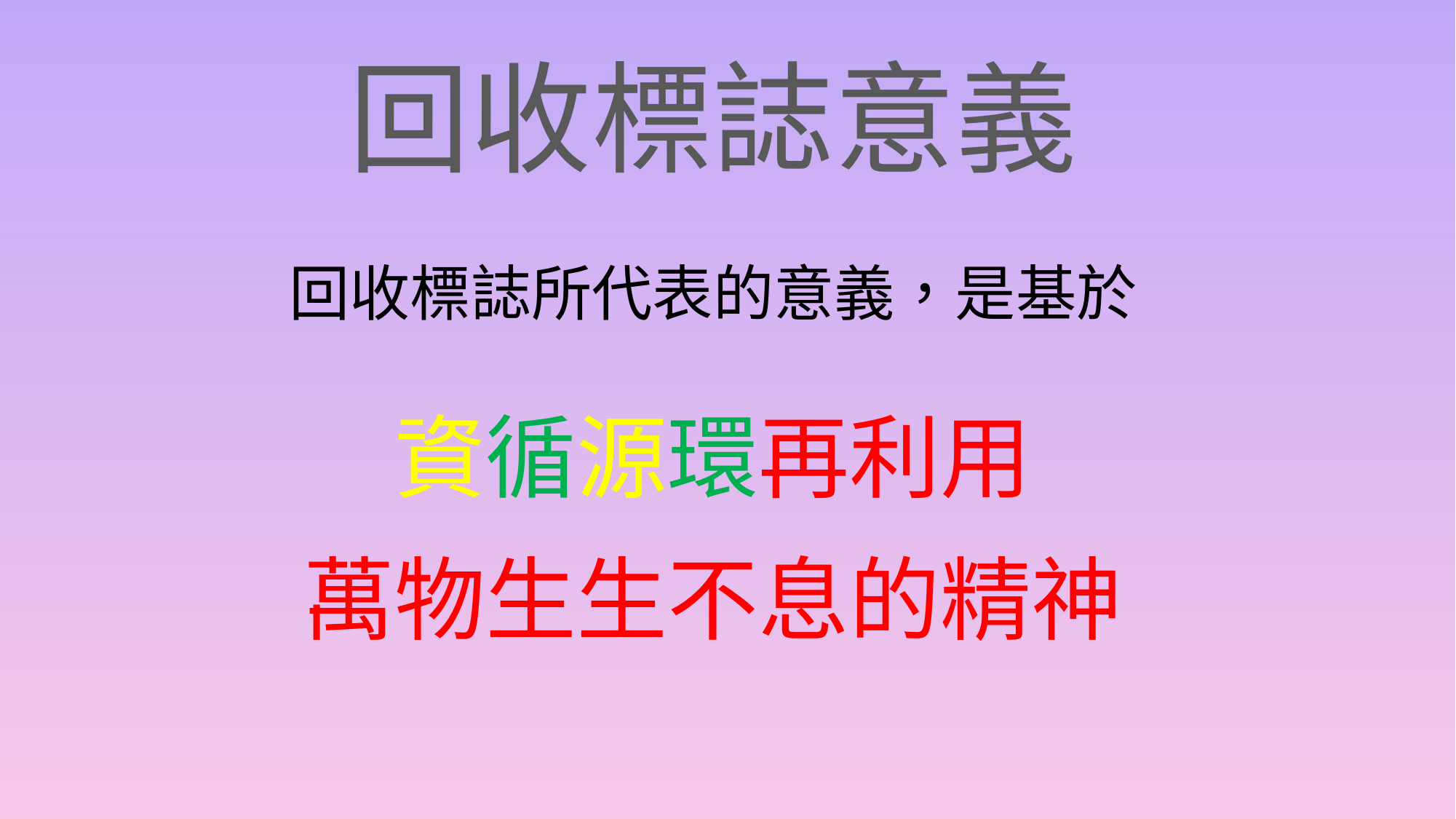

回收標誌意義
回收標誌所代表的意義，是基於

資循源環再利用

萬物生生不息的精神